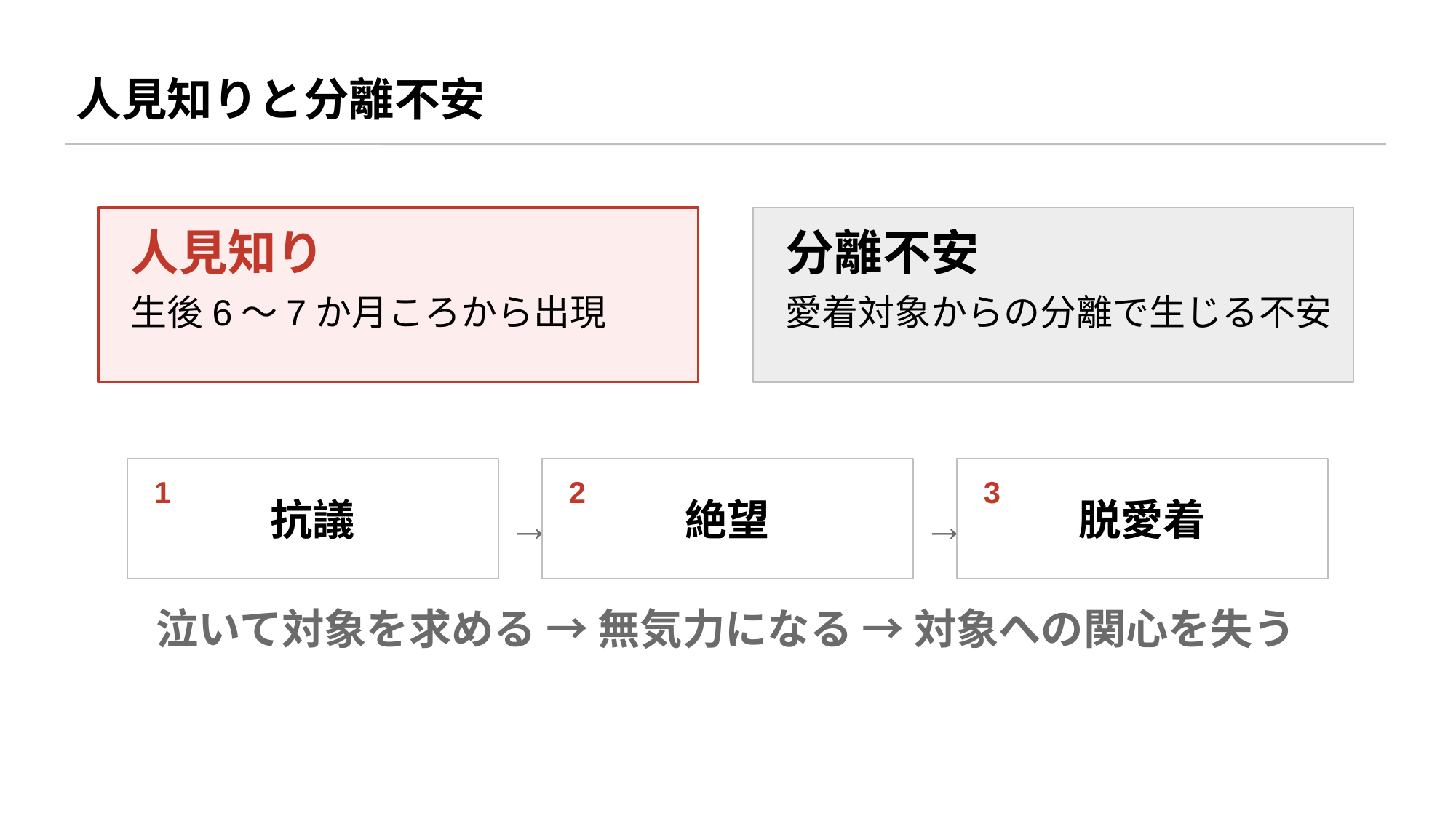

人見知りと分離不安

人見知り
分離不安
生後6〜7か月ころから出現
愛着対象からの分離で生じる不安

抗議

絶望

脱愛着
1
2
3
→
→
泣いて対象を求める → 無気力になる → 対象への関心を失う